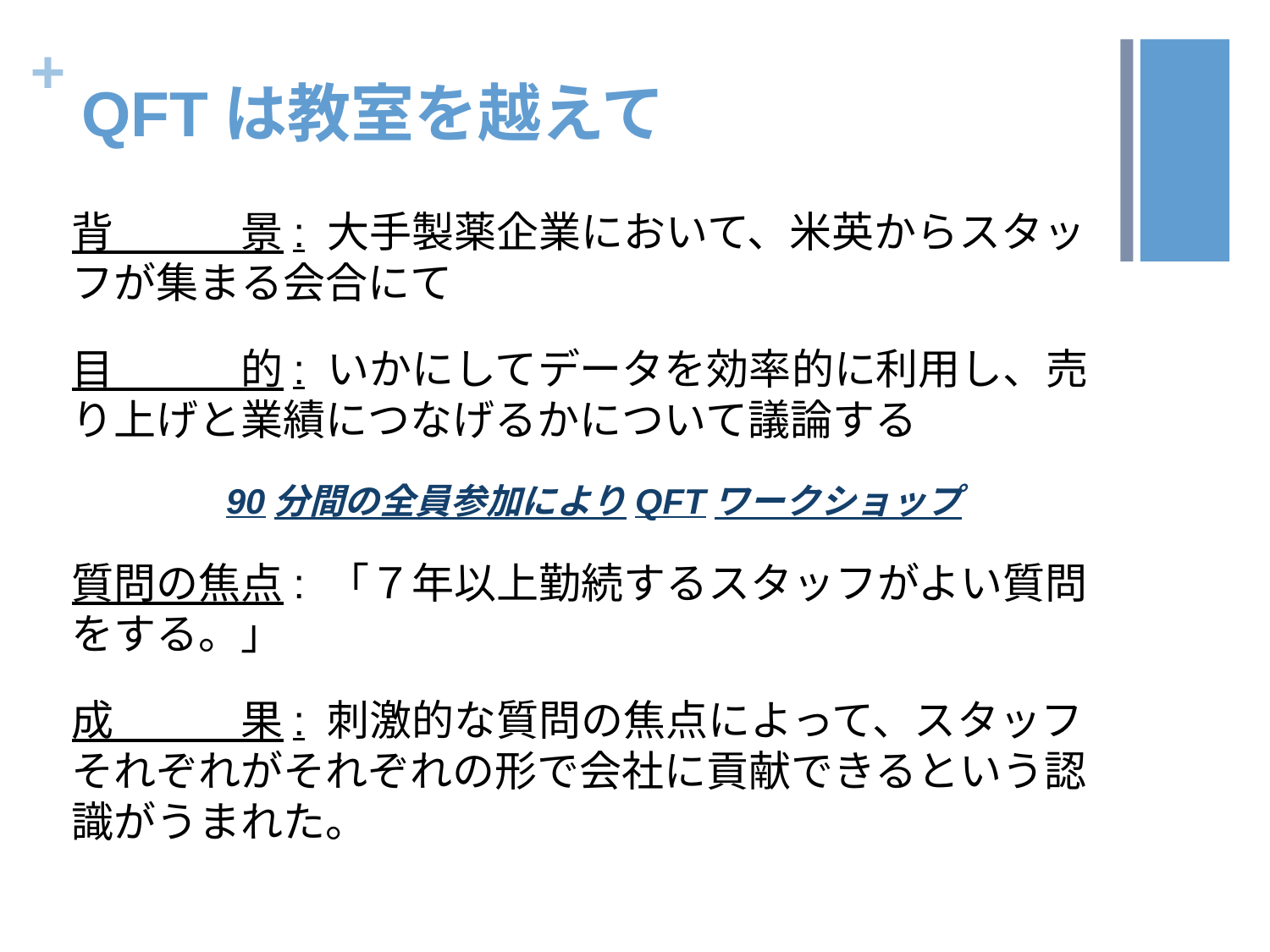

# QFTは教室を越えて
背　　　景: 大手製薬企業において、米英からスタッフが集まる会合にて
目　　　的: いかにしてデータを効率的に利用し、売り上げと業績につなげるかについて議論する
90分間の全員参加によりQFTワークショップ
質問の焦点: 「７年以上勤続するスタッフがよい質問をする。」
成　　　果: 刺激的な質問の焦点によって、スタッフそれぞれがそれぞれの形で会社に貢献できるという認識がうまれた。